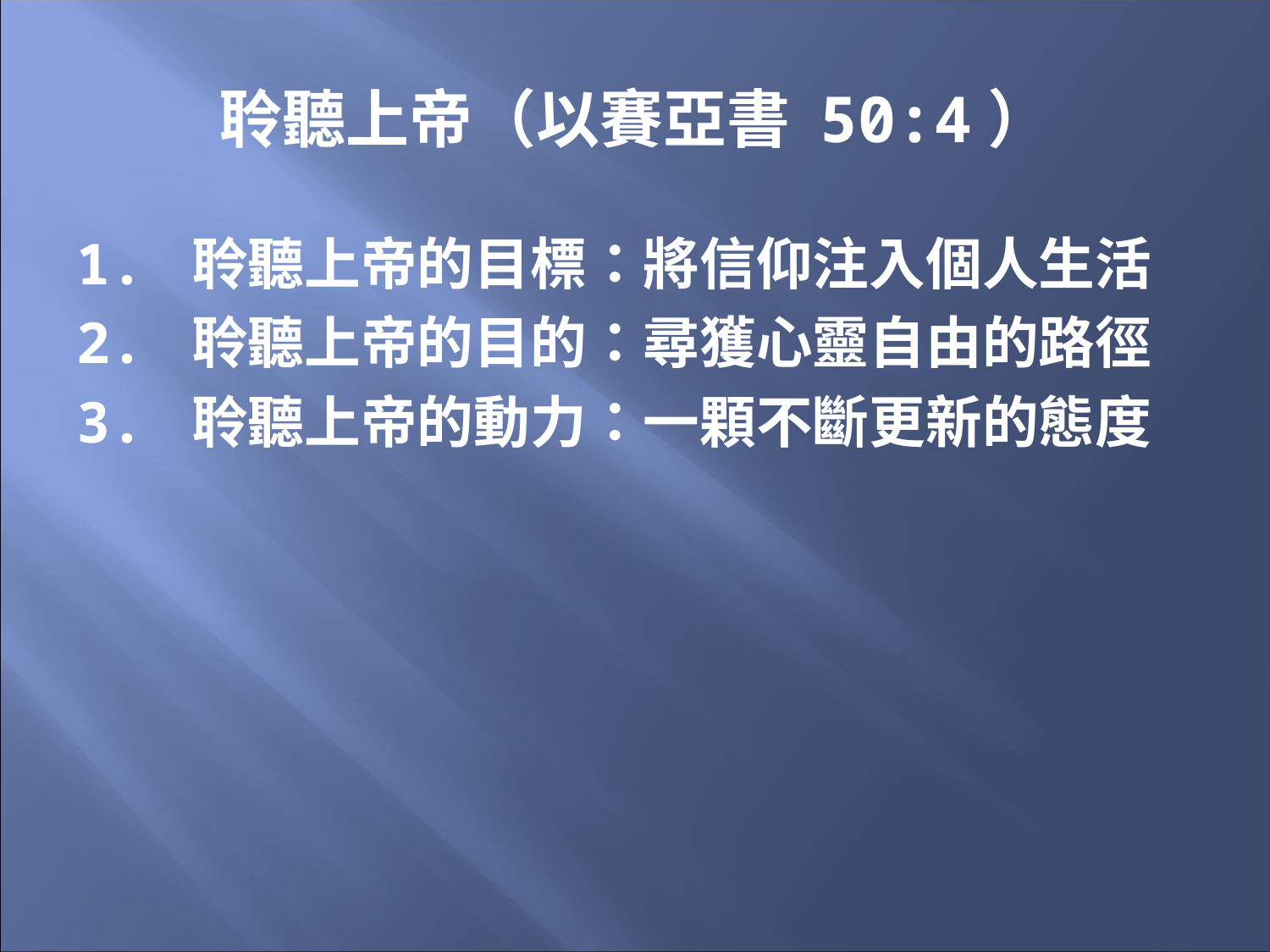

# 聆聽上帝（以賽亞書 50:4）
1. 聆聽上帝的目標：將信仰注入個人生活
2. 聆聽上帝的目的：尋獲心靈自由的路徑
3. 聆聽上帝的動力：一顆不斷更新的態度